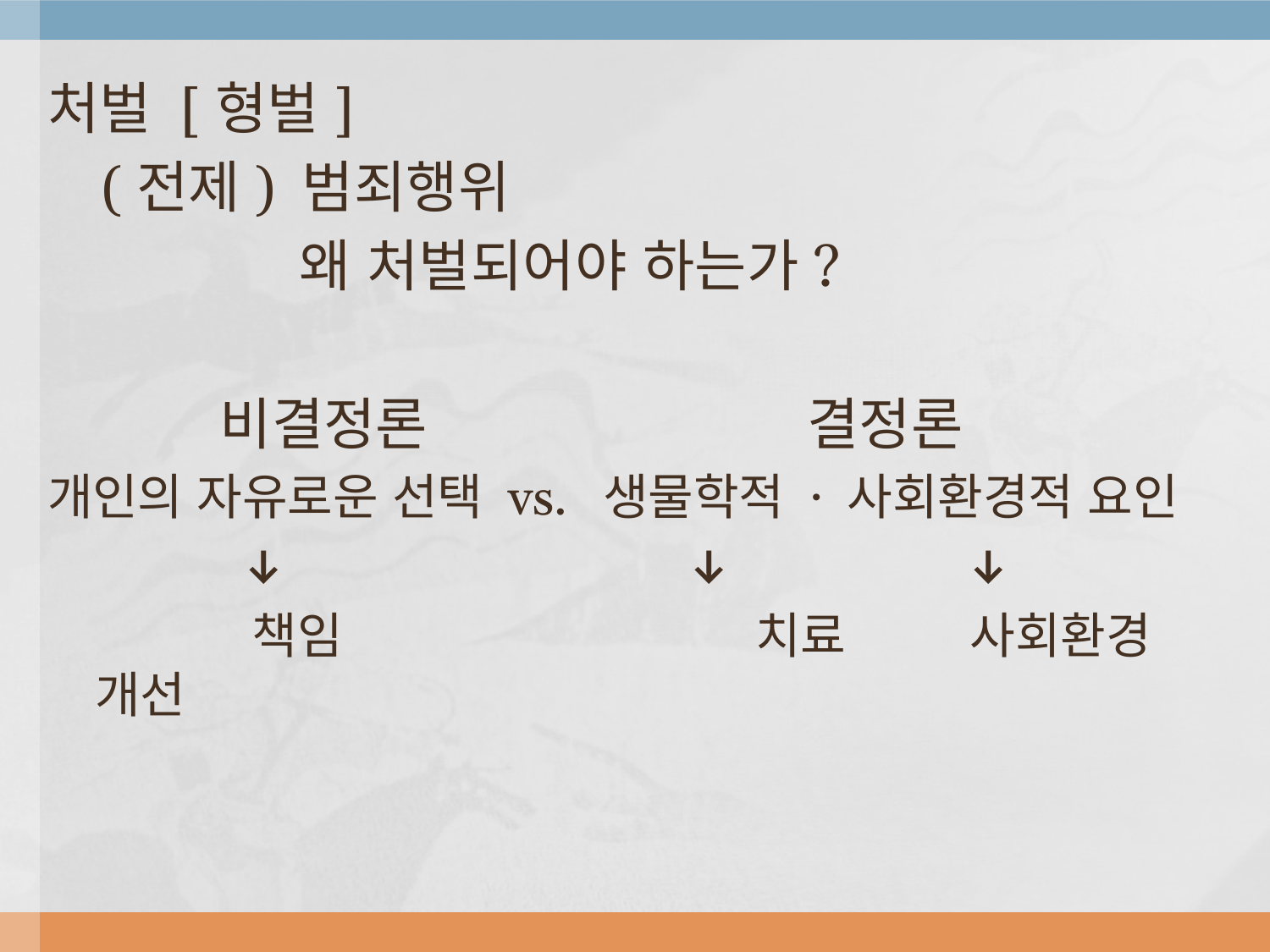

처벌 [형벌]
    (전제) 범죄행위
               왜 처벌되어야 하는가?

          비결정론                        결정론
개인의 자유로운 선택 vs.  생물학적 · 사회환경적 요인
                 ↓                                   ↓                     ↓
              책임                              치료         사회환경 개선